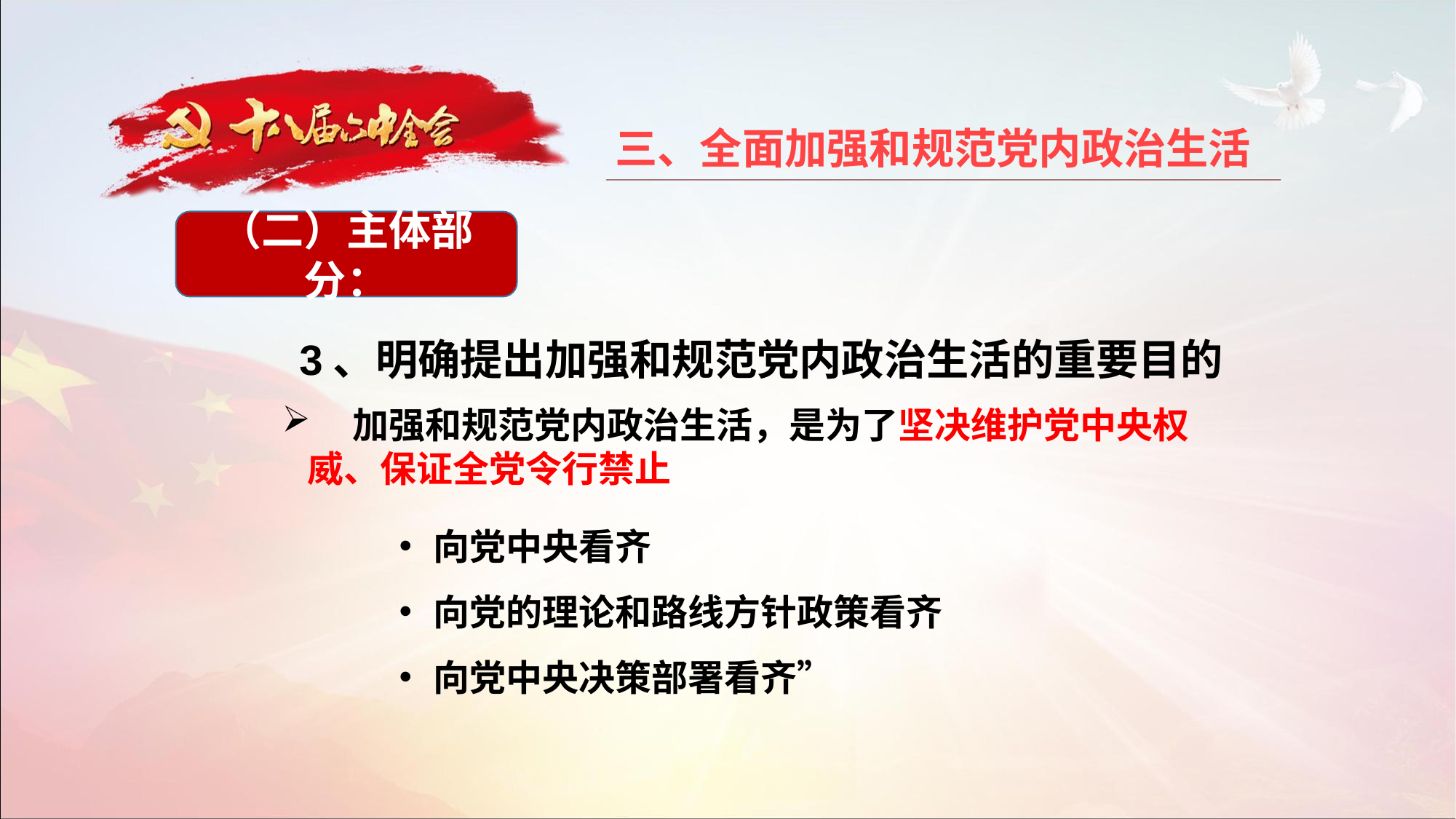

三、全面加强和规范党内政治生活
（二）主体部分：

3、明确提出加强和规范党内政治生活的重要目的
    加强和规范党内政治生活，是为了坚决维护党中央权威、保证全党令行禁止
向党中央看齐
向党的理论和路线方针政策看齐
向党中央决策部署看齐”